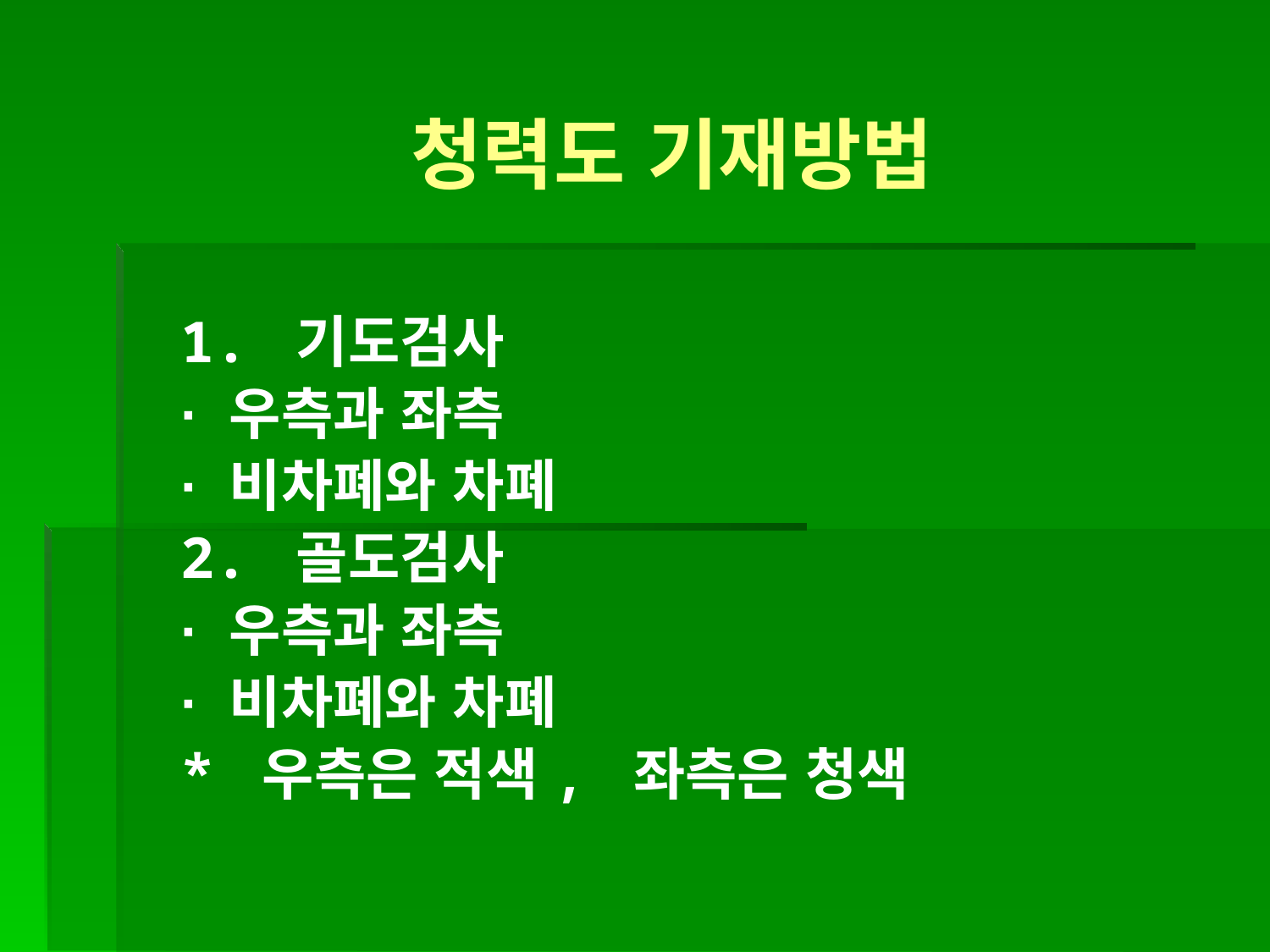

청력도 기재방법
1. 기도검사
· 우측과 좌측
· 비차폐와 차폐
2. 골도검사
· 우측과 좌측
· 비차폐와 차폐
* 우측은 적색, 좌측은 청색